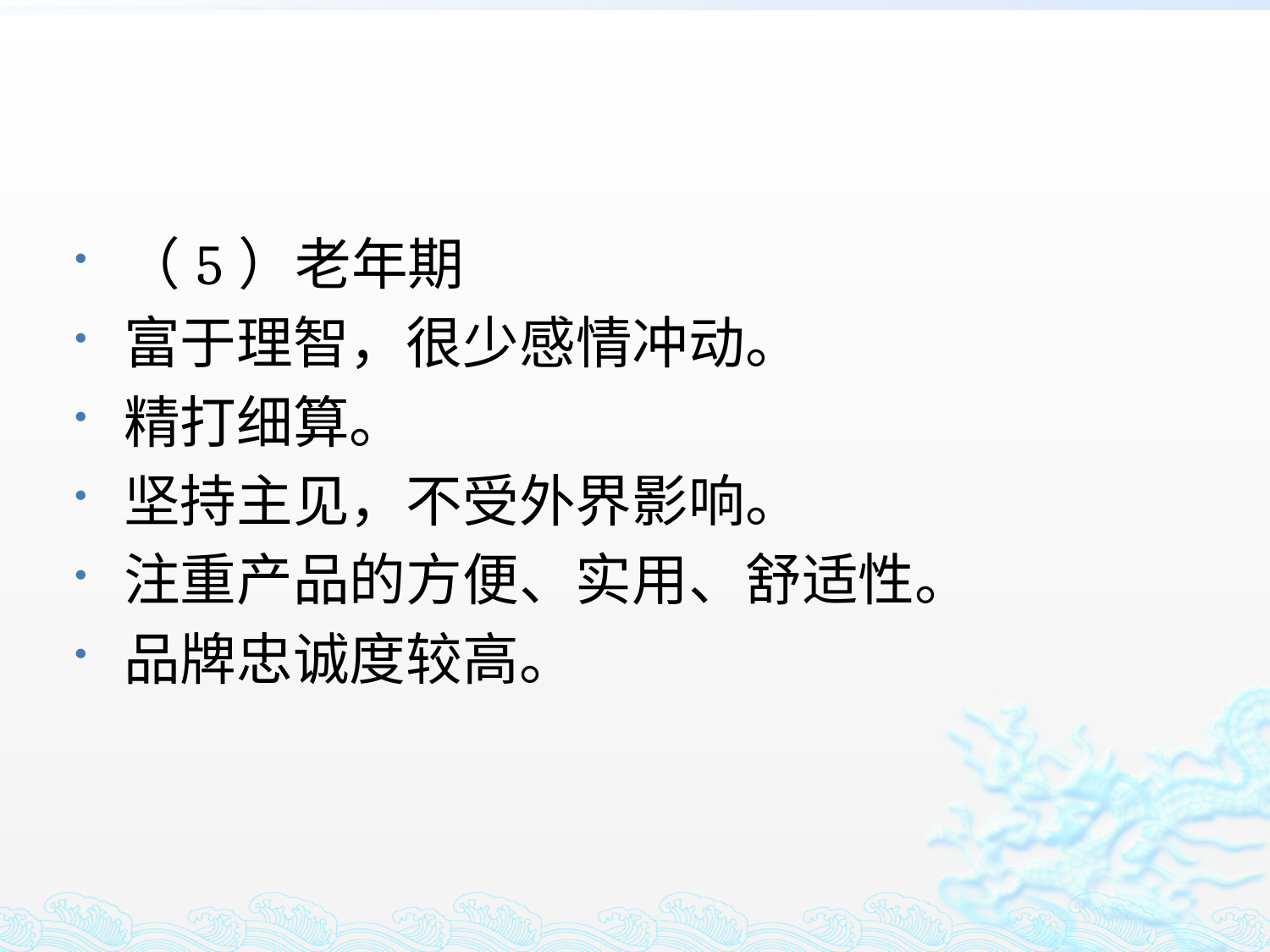

#
（5）老年期
富于理智，很少感情冲动。
精打细算。
坚持主见，不受外界影响。
注重产品的方便、实用、舒适性。
品牌忠诚度较高。